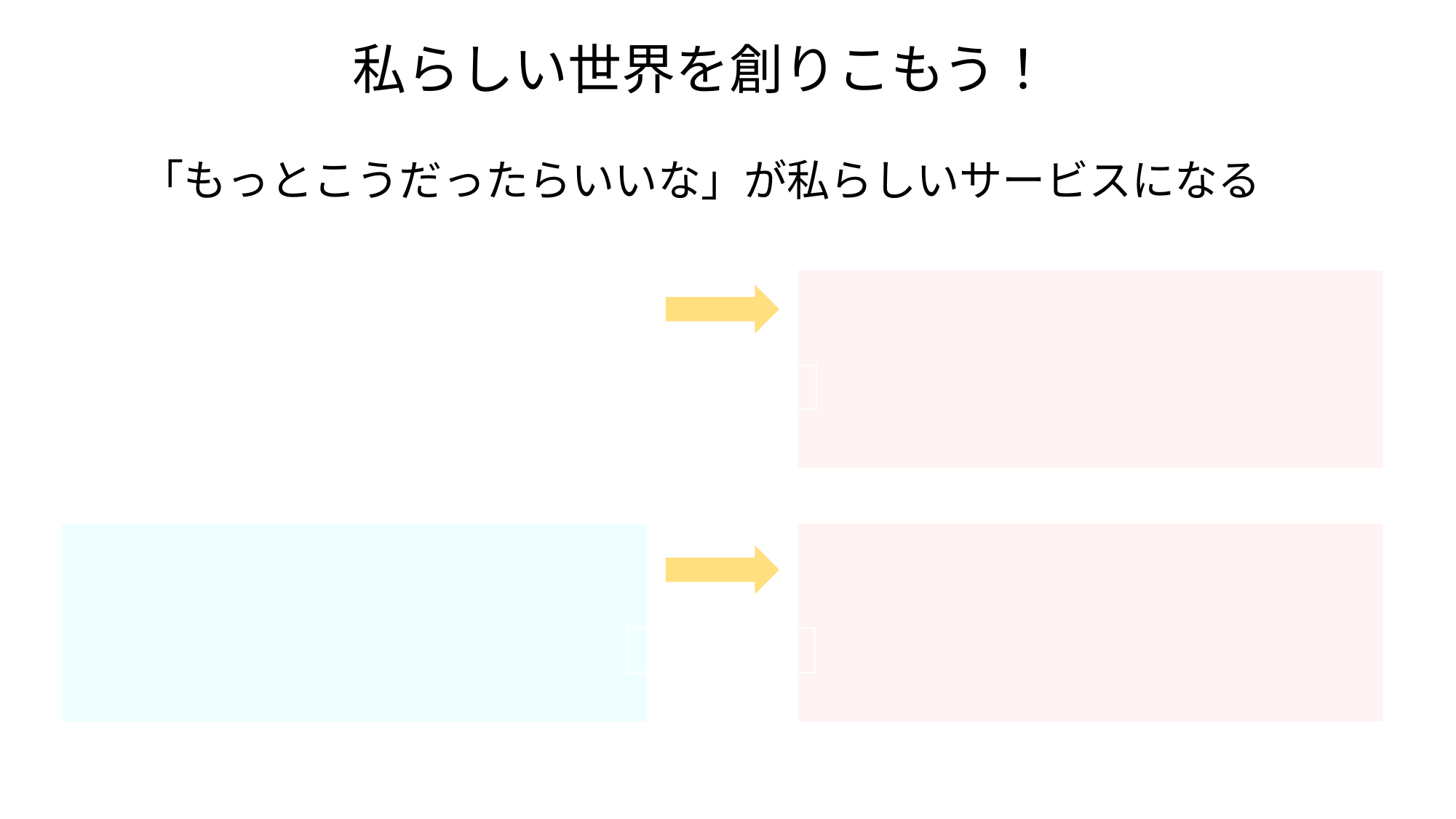

# 私らしい世界を創りこもう！ 「もっとこうだったらいいな」が私らしいサービスになる